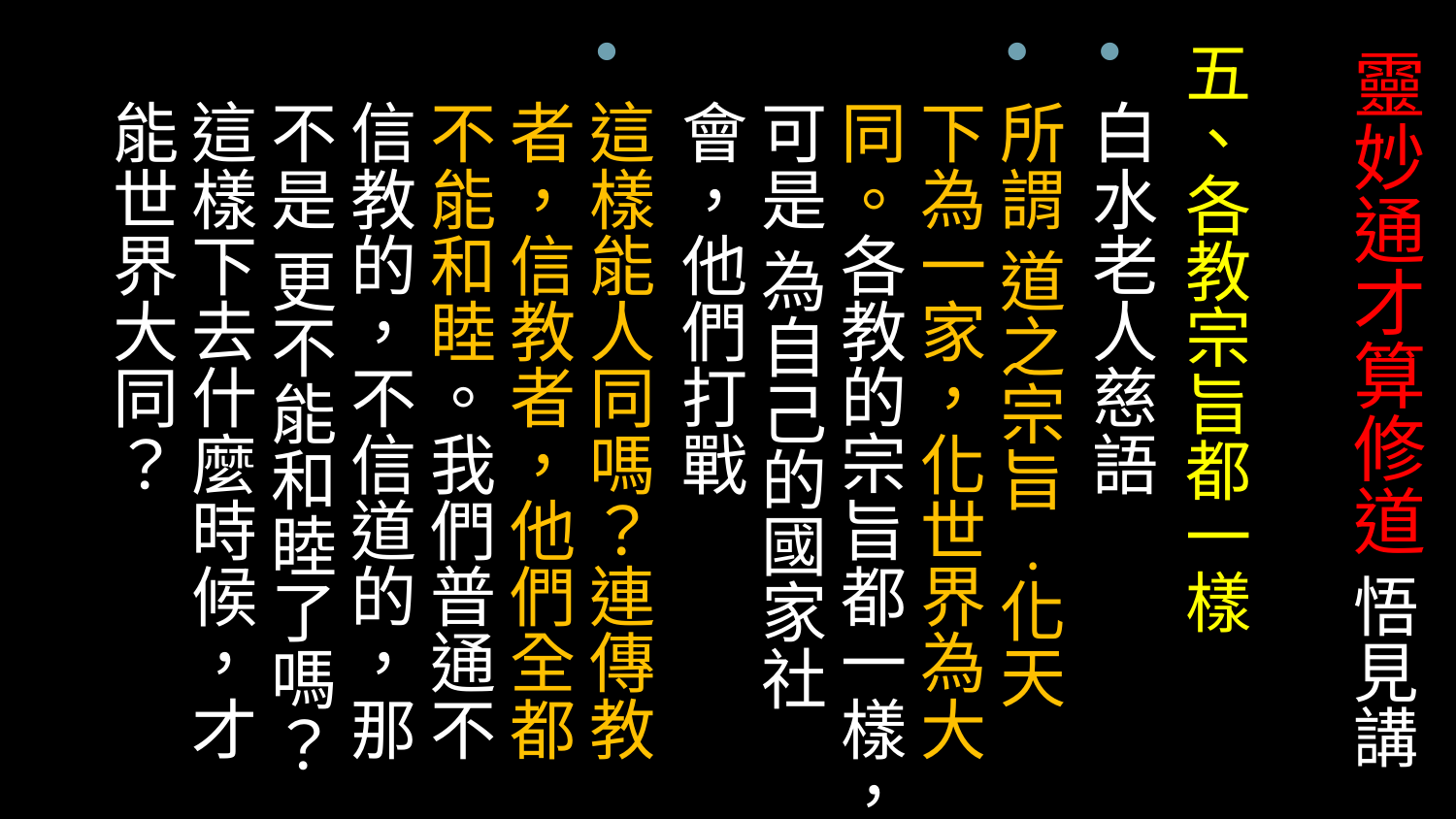

五、各教宗旨都一樣
白水老人慈語
所謂 道之宗旨﹒化天下為一家，化世界為大同。各教的宗旨都一樣，可是 為自己的國家社會，他們打戰
這樣能人同嗎？連傳教者，信教者，他們全都不能和睦。我們普通不信教的，不信道的，那不是 更不能和睦了嗎？這樣下去什麼時候，才能世界大同？
# 靈妙通才算修道 悟見講